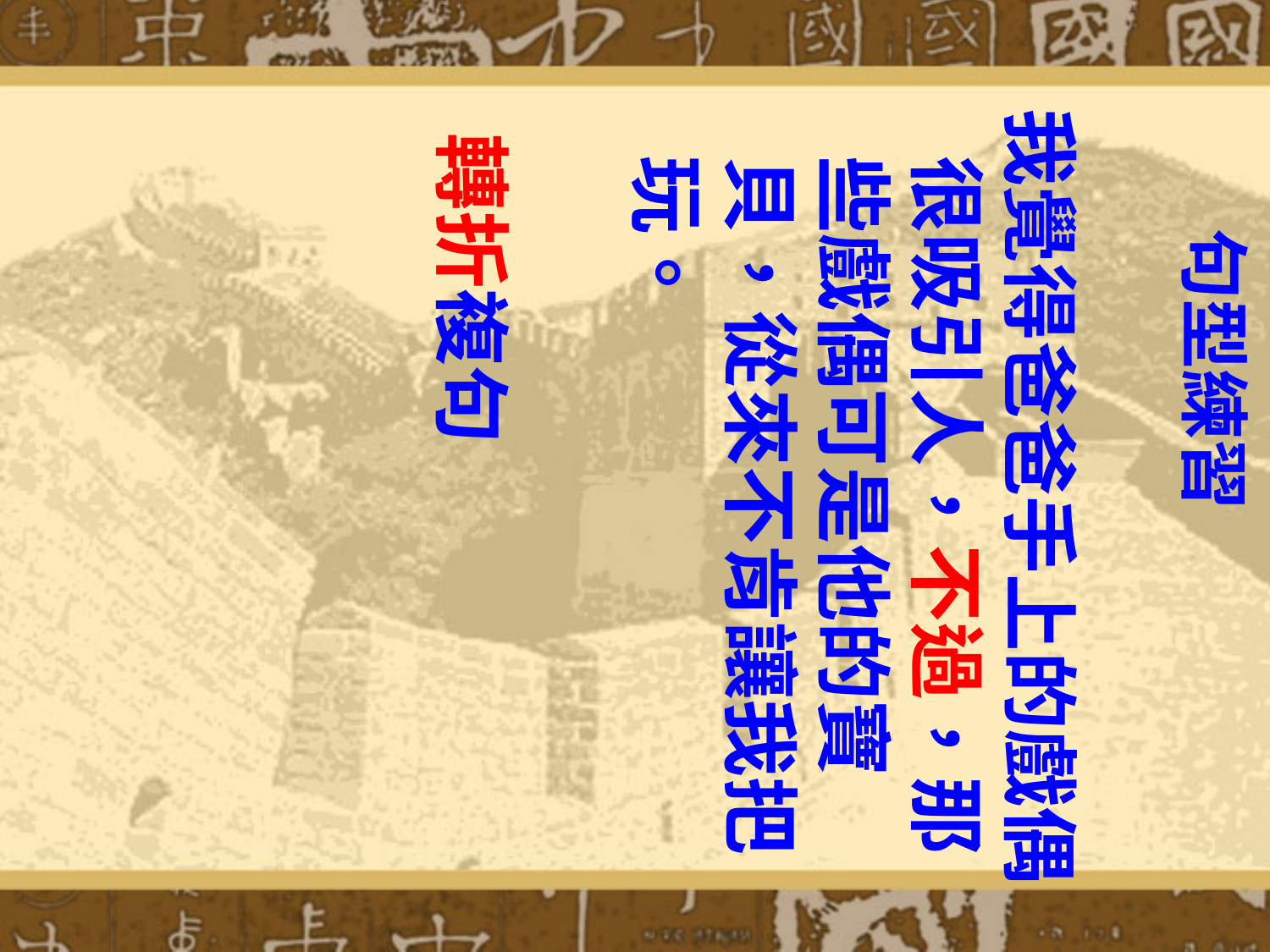

我覺得爸爸手上的戲偶很吸引人，不過，那些戲偶可是他的寶貝，從來不肯讓我把玩。
轉折複句
句型練習